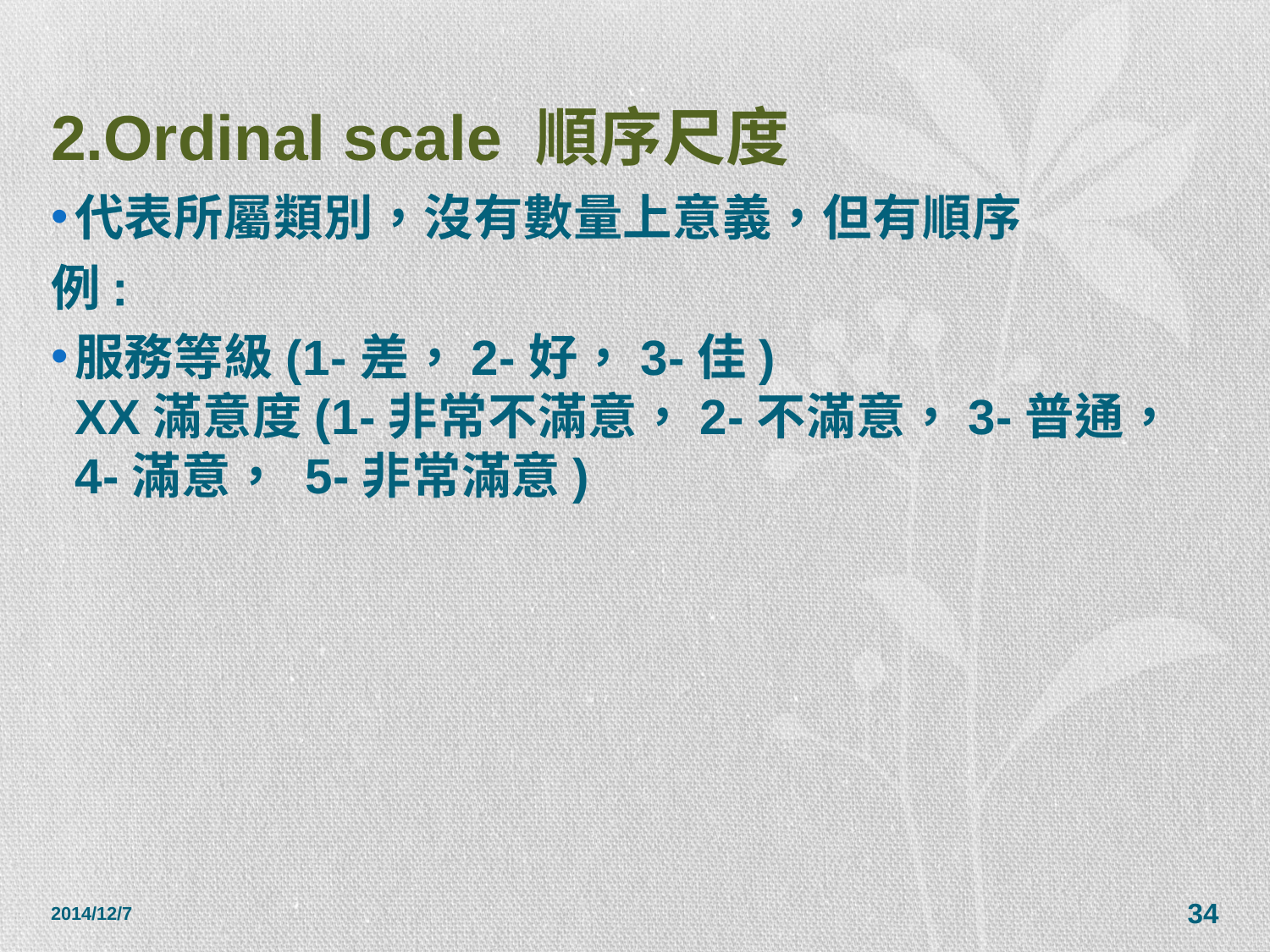

# 2.Ordinal scale 順序尺度
代表所屬類別，沒有數量上意義，但有順序
例:
服務等級(1-差，2-好，3-佳)
XX滿意度(1-非常不滿意，2-不滿意，3-普通， 4-滿意， 5-非常滿意)

2014/12/7
34